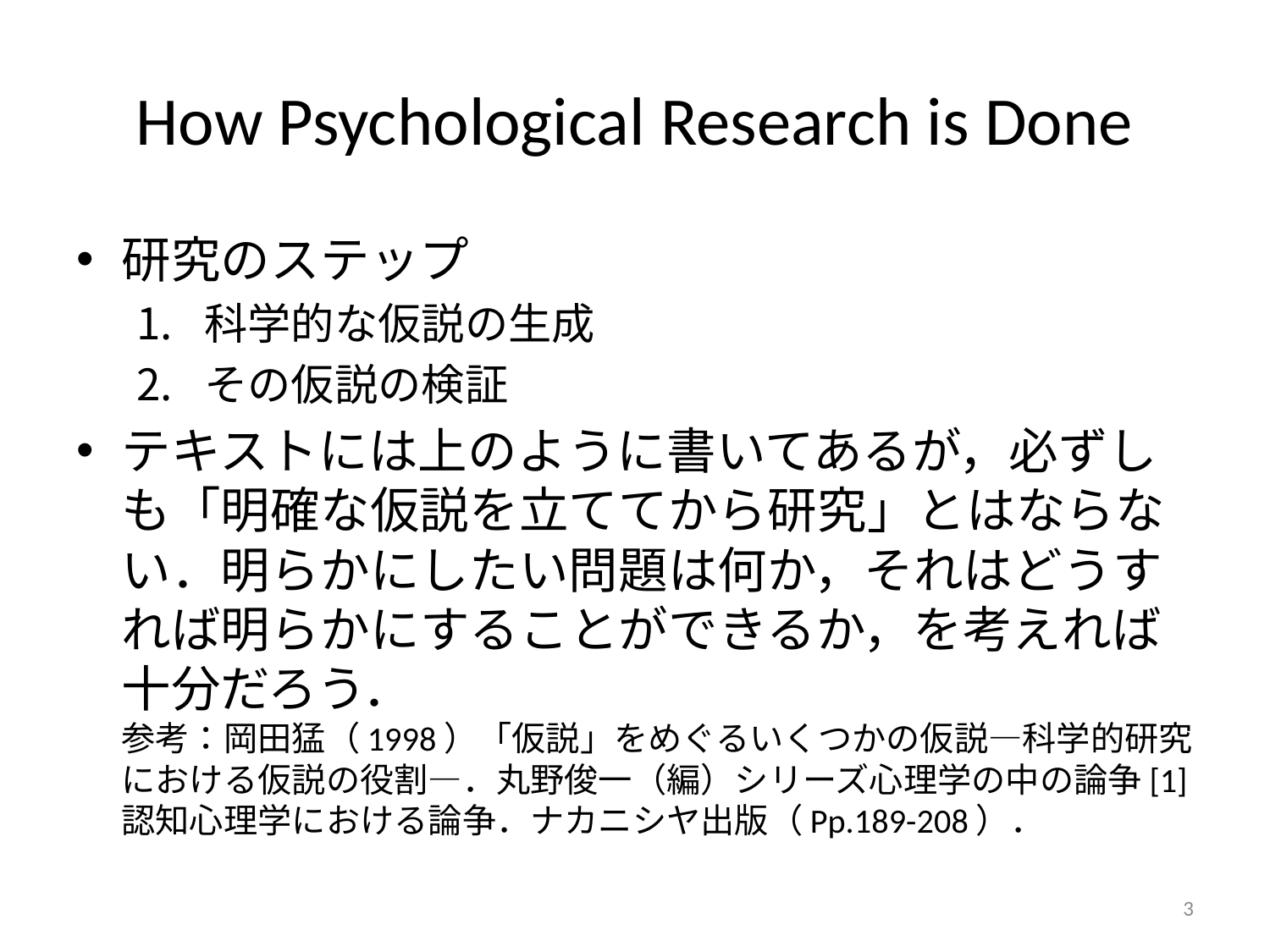

# How Psychological Research is Done
研究のステップ
科学的な仮説の生成
その仮説の検証
テキストには上のように書いてあるが，必ずしも「明確な仮説を立ててから研究」とはならない．明らかにしたい問題は何か，それはどうすれば明らかにすることができるか，を考えれば十分だろう．
参考：岡田猛（1998）「仮説」をめぐるいくつかの仮説―科学的研究における仮説の役割―．丸野俊一（編）シリーズ心理学の中の論争[1] 認知心理学における論争．ナカニシヤ出版（Pp.189-208）．
3